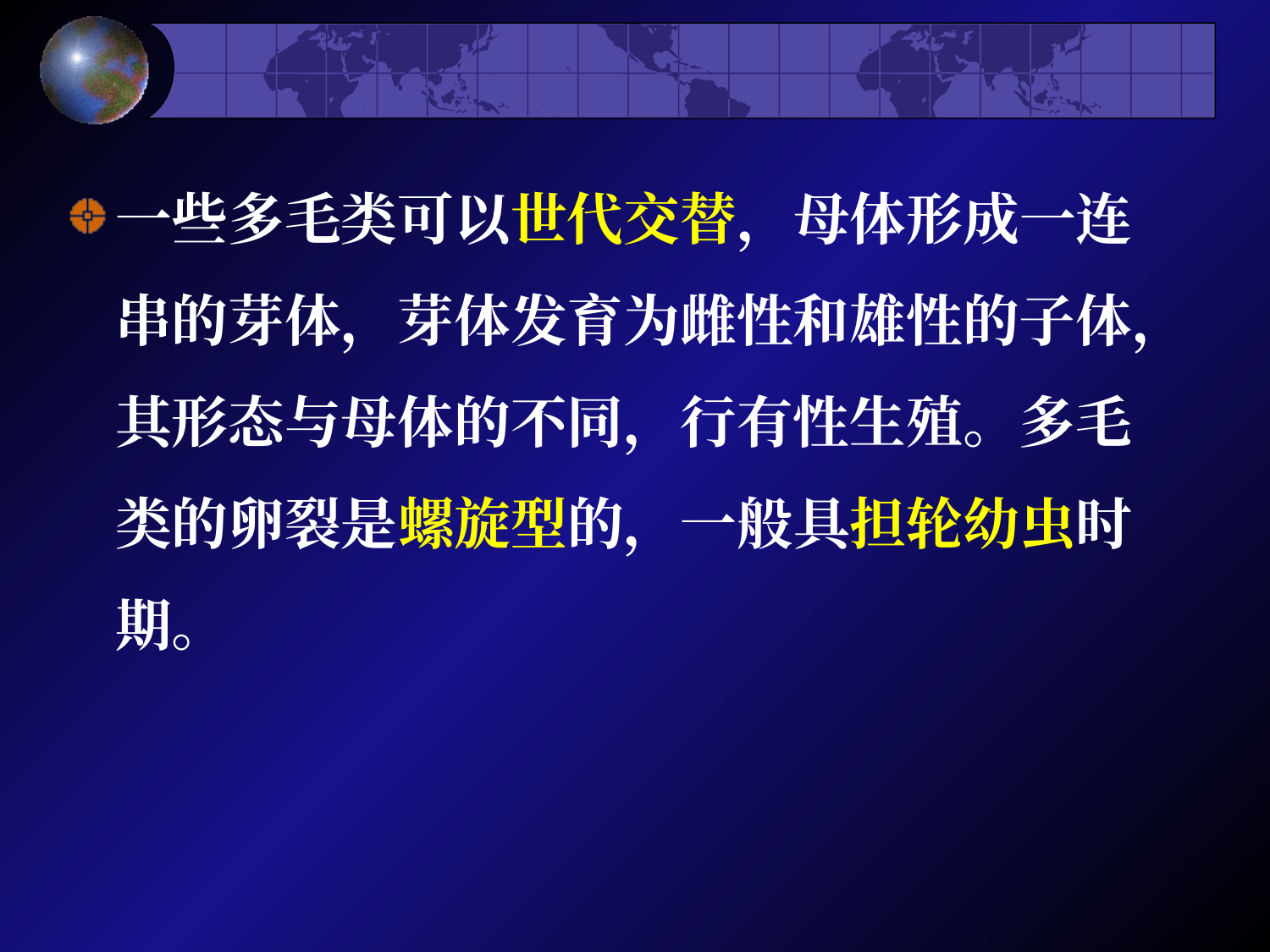

一些多毛类可以世代交替，母体形成一连串的芽体，芽体发育为雌性和雄性的子体，其形态与母体的不同，行有性生殖。多毛类的卵裂是螺旋型的，一般具担轮幼虫时期。